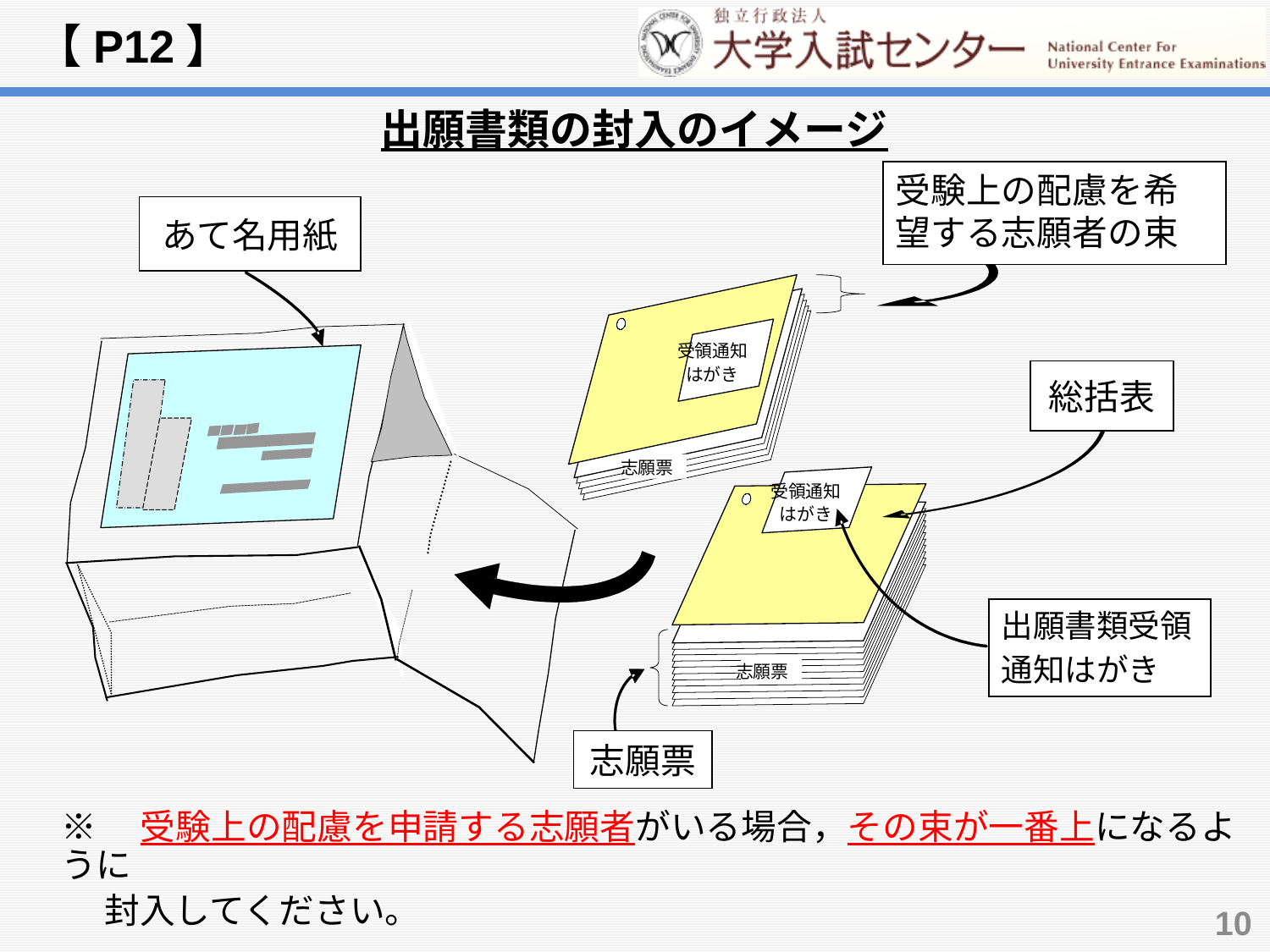

【P12】
出願書類の封入のイメージ
受験上の配慮を希望する志願者の束
あて名用紙

受領通知

はがき

志願票

総括表

受領通知

はがき

志願票

出願書類受領
通知はがき

志願票

※　受験上の配慮を申請する志願者がいる場合，その束が一番上になるように
　 封入してください。
10